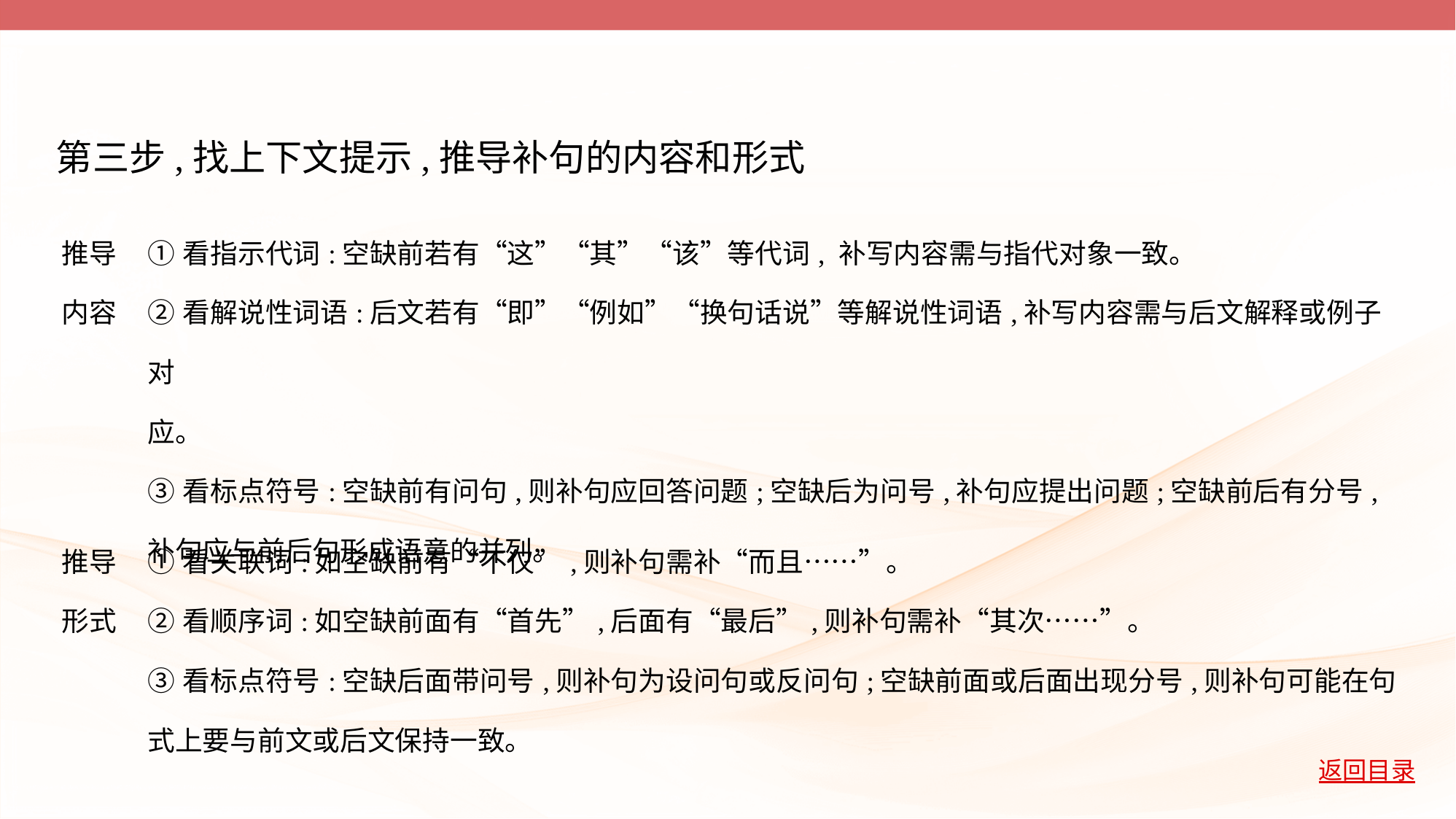

第三步,找上下文提示,推导补句的内容和形式
| 推导 内容 | ①看指示代词:空缺前若有“这”“其”“该”等代词, 补写内容需与指代对象一致。 ②看解说性词语:后文若有“即”“例如”“换句话说”等解说性词语,补写内容需与后文解释或例子对 应。 ③看标点符号:空缺前有问句,则补句应回答问题;空缺后为问号,补句应提出问题;空缺前后有分号,补句应与前后句形成语意的并列。 |
| --- | --- |
| 推导 形式 | ①看关联词:如空缺前有“不仅”,则补句需补“而且……”。 ②看顺序词:如空缺前面有“首先”,后面有“最后”,则补句需补“其次……”。 ③看标点符号:空缺后面带问号,则补句为设问句或反问句;空缺前面或后面出现分号,则补句可能在句式上要与前文或后文保持一致。 |